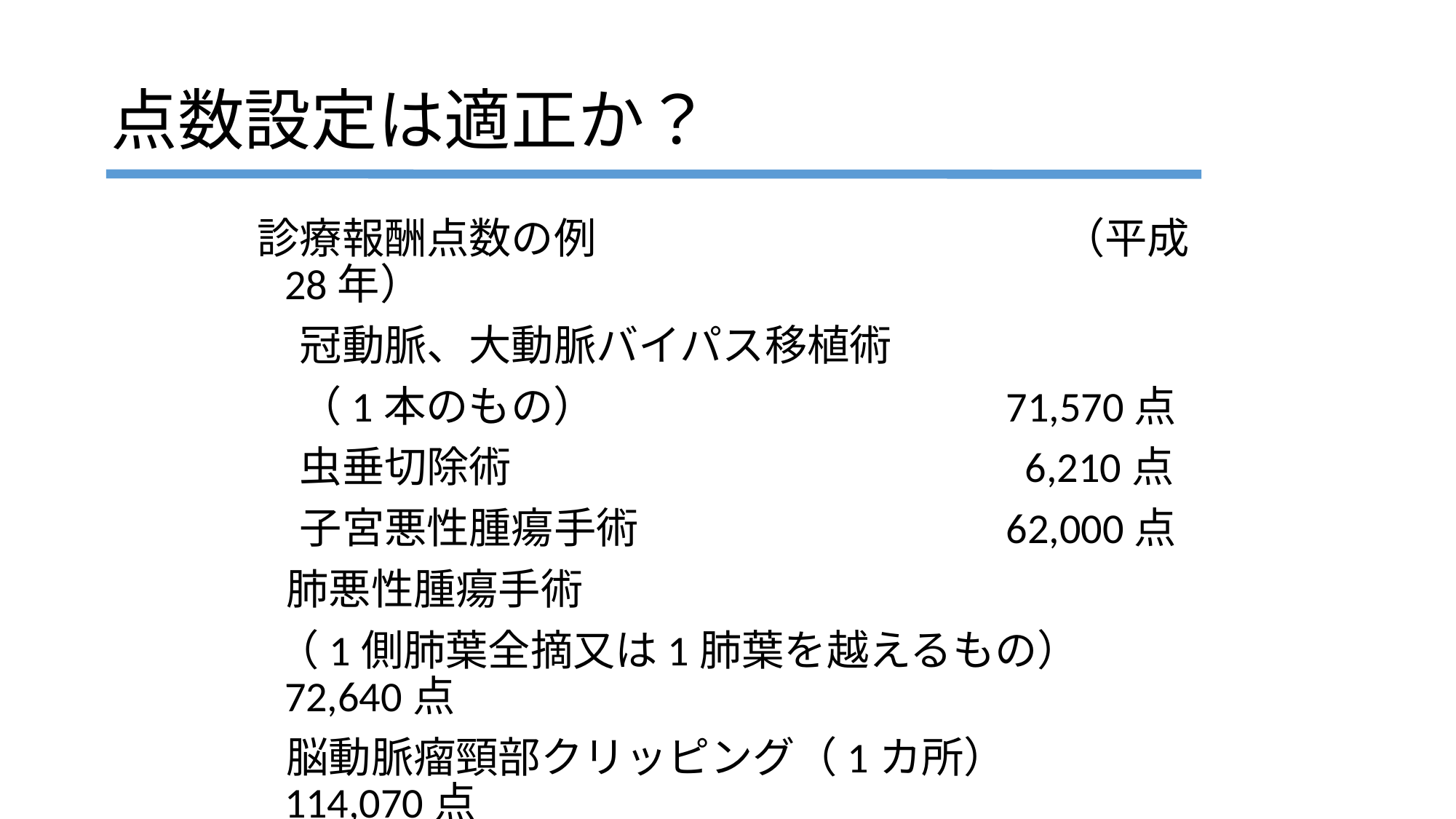

# 点数設定は適正か？

診療報酬点数の例　　　　　　　　　　　（平成28年）
　冠動脈、大動脈バイパス移植術
　（1本のもの）				      71,570点
　虫垂切除術				        6,210点
　子宮悪性腫瘍手術			      62,000点
  肺悪性腫瘍手術
 （1側肺葉全摘又は1肺葉を越えるもの） 72,640点
  脳動脈瘤頸部クリッピング（1カ所）       114,070点
  人工関節置換術（肩、股、膝）	　 	  　 37,690点